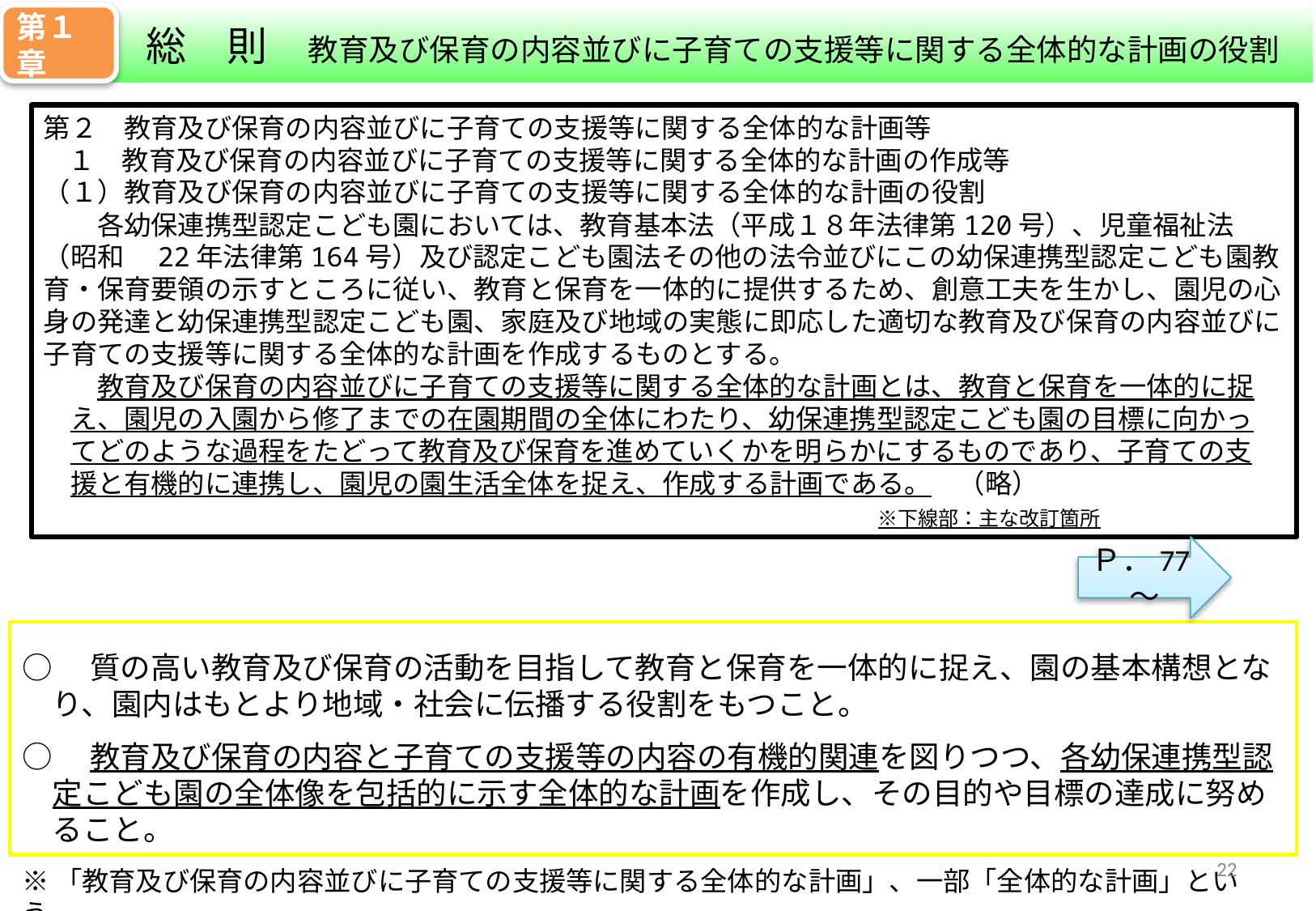

第１章
　　総　則　教育及び保育の内容並びに子育ての支援等に関する全体的な計画の役割
第２　教育及び保育の内容並びに子育ての支援等に関する全体的な計画等
   １　教育及び保育の内容並びに子育ての支援等に関する全体的な計画の作成等
（１）教育及び保育の内容並びに子育ての支援等に関する全体的な計画の役割
　　各幼保連携型認定こども園においては、教育基本法（平成１８年法律第120号）、児童福祉法（昭和　22年法律第164号）及び認定こども園法その他の法令並びにこの幼保連携型認定こども園教育・保育要領の示すところに従い、教育と保育を一体的に提供するため、創意工夫を生かし、園児の心身の発達と幼保連携型認定こども園、家庭及び地域の実態に即応した適切な教育及び保育の内容並びに子育ての支援等に関する全体的な計画を作成するものとする。
　　教育及び保育の内容並びに子育ての支援等に関する全体的な計画とは、教育と保育を一体的に捉
　え、園児の入園から修了までの在園期間の全体にわたり、幼保連携型認定こども園の目標に向かっ
　てどのような過程をたどって教育及び保育を進めていくかを明らかにするものであり、子育ての支
　援と有機的に連携し、園児の園生活全体を捉え、作成する計画である。　（略）
　　　　　　　　　　　　　　　　　　　　　　　　　　　　　　　※下線部：主な改訂箇所
Ｐ．77～
○　質の高い教育及び保育の活動を目指して教育と保育を一体的に捉え、園の基本構想とな
　り、園内はもとより地域・社会に伝播する役割をもつこと。

○　教育及び保育の内容と子育ての支援等の内容の有機的関連を図りつつ、各幼保連携型認
　定こども園の全体像を包括的に示す全体的な計画を作成し、その目的や目標の達成に努め
　ること。
22
※「教育及び保育の内容並びに子育ての支援等に関する全体的な計画」、一部「全体的な計画」という。